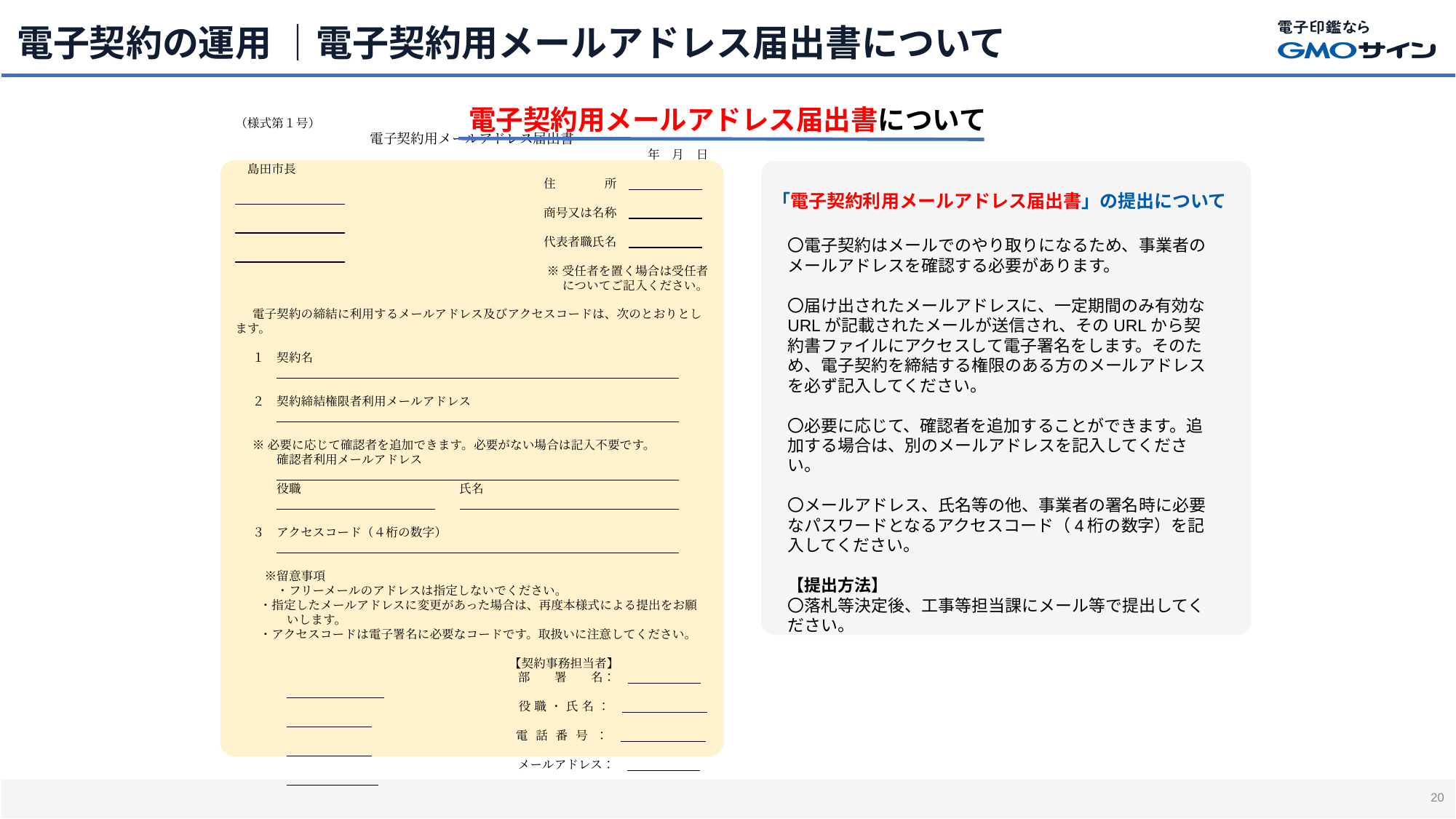

# 電子契約の運用 ｜電子契約用メールアドレス届出書について

電子契約用メールアドレス届出書について
（様式第１号）
電子契約用メールアドレス届出書
年　月　日
　島田市長
住　　　　所
商号又は名称
代表者職氏名
※受任者を置く場合は受任者についてご記入ください。

電子契約の締結に利用するメールアドレス及びアクセスコードは、次のとおりとします。

１　契約名

２　契約締結権限者利用メールアドレス

※必要に応じて確認者を追加できます。必要がない場合は記入不要です。
　　確認者利用メールアドレス

　　役職　　　　　　　　　　　　　氏名

３　アクセスコード（４桁の数字）

　※留意事項
　　・フリーメールのアドレスは指定しないでください。
　　・指定したメールアドレスに変更があった場合は、再度本様式による提出をお願いします。
　　・アクセスコードは電子署名に必要なコードです。取扱いに注意してください。

【契約事務担当者】
部　　署　　名：
役職・氏名：
電話番号：
メールアドレス：

「電子契約利用メールアドレス届出書」の提出について
〇電子契約はメールでのやり取りになるため、事業者のメールアドレスを確認する必要があります。

〇届け出されたメールアドレスに、一定期間のみ有効なURLが記載されたメールが送信され、そのURLから契約書ファイルにアクセスして電子署名をします。そのため、電子契約を締結する権限のある方のメールアドレスを必ず記入してください。

〇必要に応じて、確認者を追加することができます。追加する場合は、別のメールアドレスを記入してください。

〇メールアドレス、氏名等の他、事業者の署名時に必要なパスワードとなるアクセスコード（4桁の数字）を記入してください。

【提出方法】
〇落札等決定後、工事等担当課にメール等で提出してください。
20